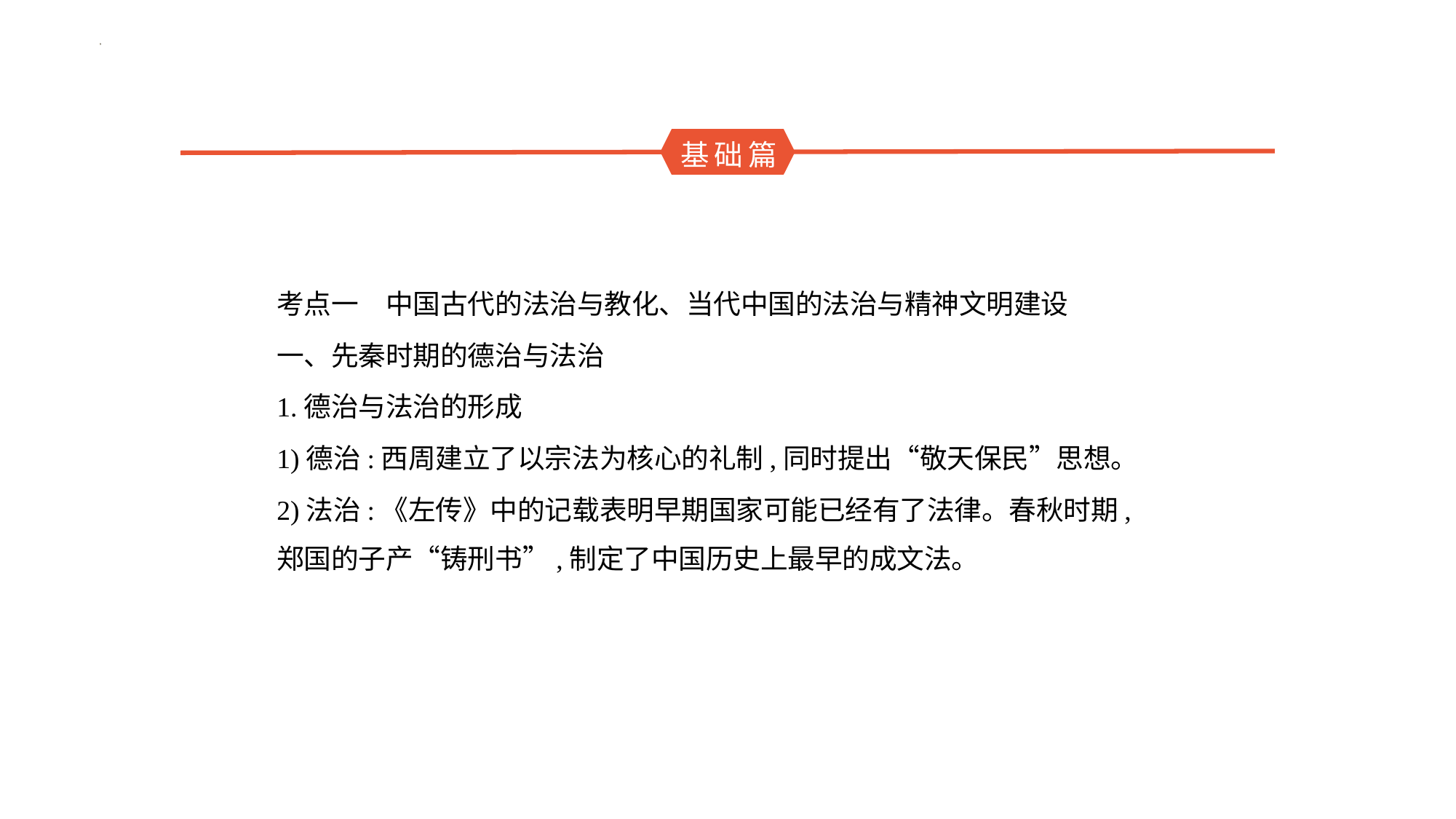

基础篇
考点一　中国古代的法治与教化、当代中国的法治与精神文明建设
一、先秦时期的德治与法治
1.德治与法治的形成
1)德治:西周建立了以宗法为核心的礼制,同时提出“敬天保民”思想。
2)法治:《左传》中的记载表明早期国家可能已经有了法律。春秋时期,
郑国的子产“铸刑书”,制定了中国历史上最早的成文法。